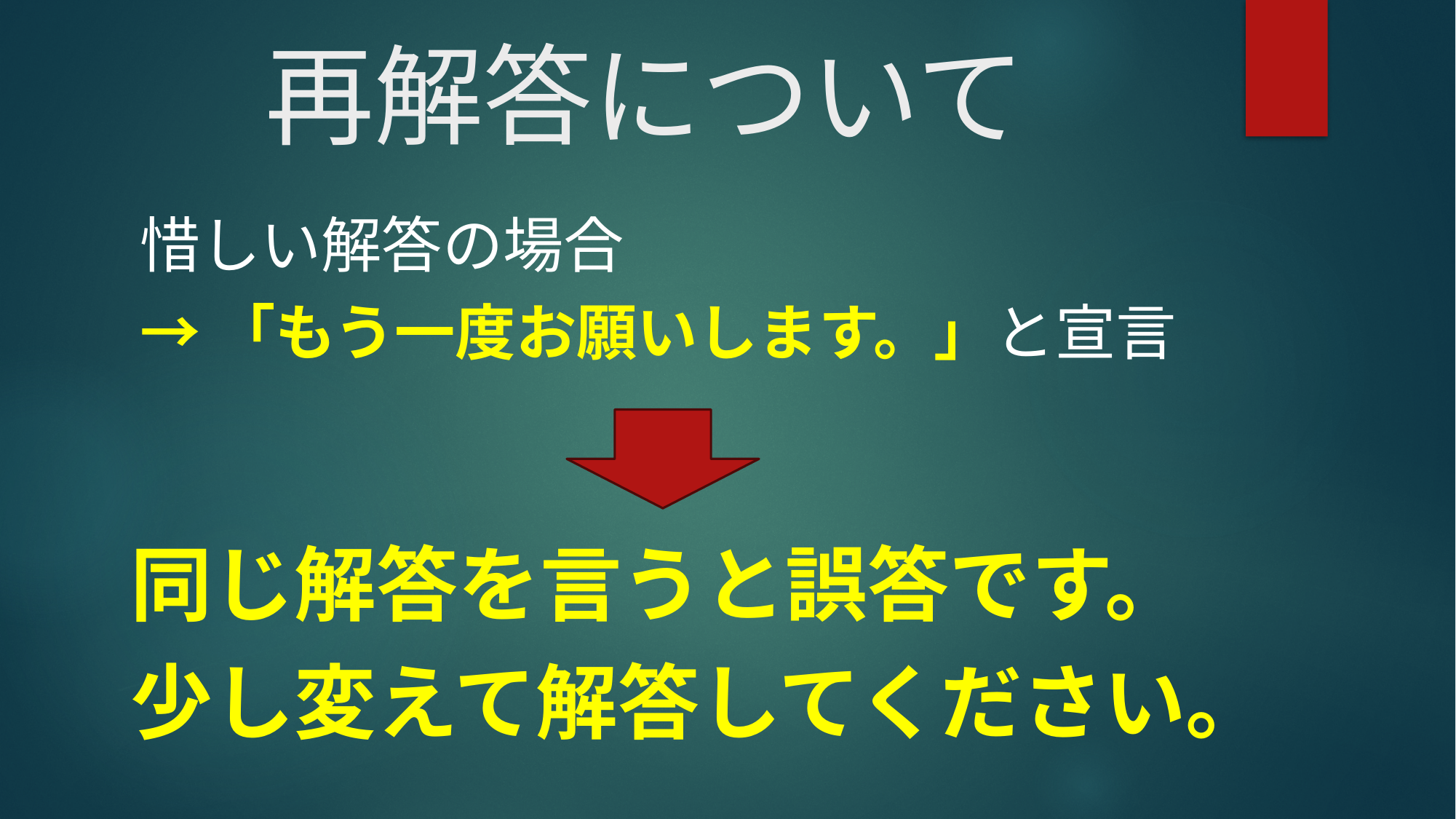

# 再解答について
惜しい解答の場合
→「もう一度お願いします。」と宣言

同じ解答を言うと誤答です。
少し変えて解答してください。